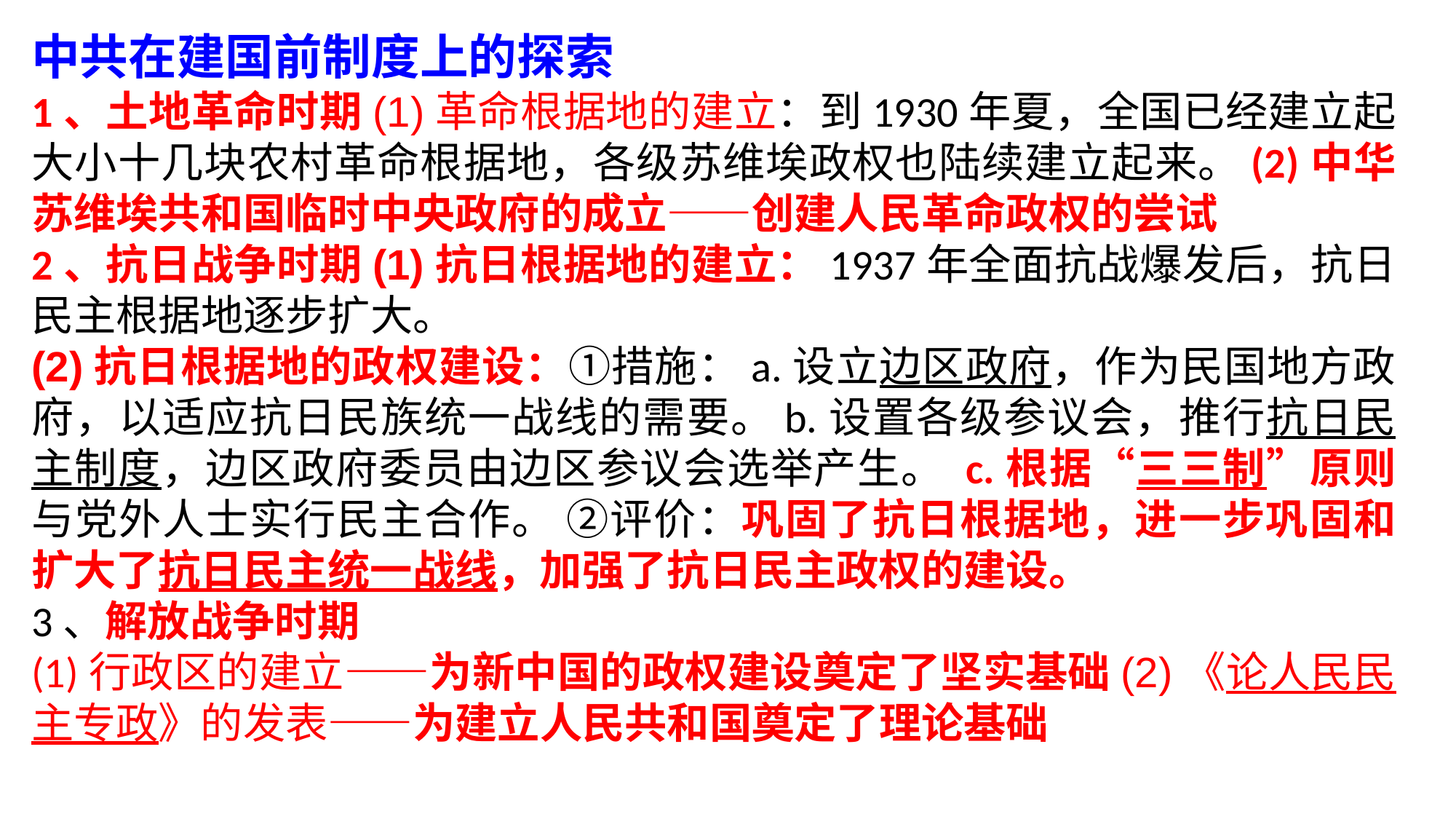

中共在建国前制度上的探索
1、土地革命时期(1)革命根据地的建立：到1930年夏，全国已经建立起大小十几块农村革命根据地，各级苏维埃政权也陆续建立起来。(2)中华苏维埃共和国临时中央政府的成立——创建人民革命政权的尝试
2、抗日战争时期(1)抗日根据地的建立：1937年全面抗战爆发后，抗日民主根据地逐步扩大。
(2)抗日根据地的政权建设：①措施：a.设立边区政府，作为民国地方政府，以适应抗日民族统一战线的需要。b.设置各级参议会，推行抗日民主制度，边区政府委员由边区参议会选举产生。 c.根据“三三制”原则与党外人士实行民主合作。 ②评价：巩固了抗日根据地，进一步巩固和扩大了抗日民主统一战线，加强了抗日民主政权的建设。
3、解放战争时期
(1)行政区的建立——为新中国的政权建设奠定了坚实基础(2)《论人民民主专政》的发表——为建立人民共和国奠定了理论基础